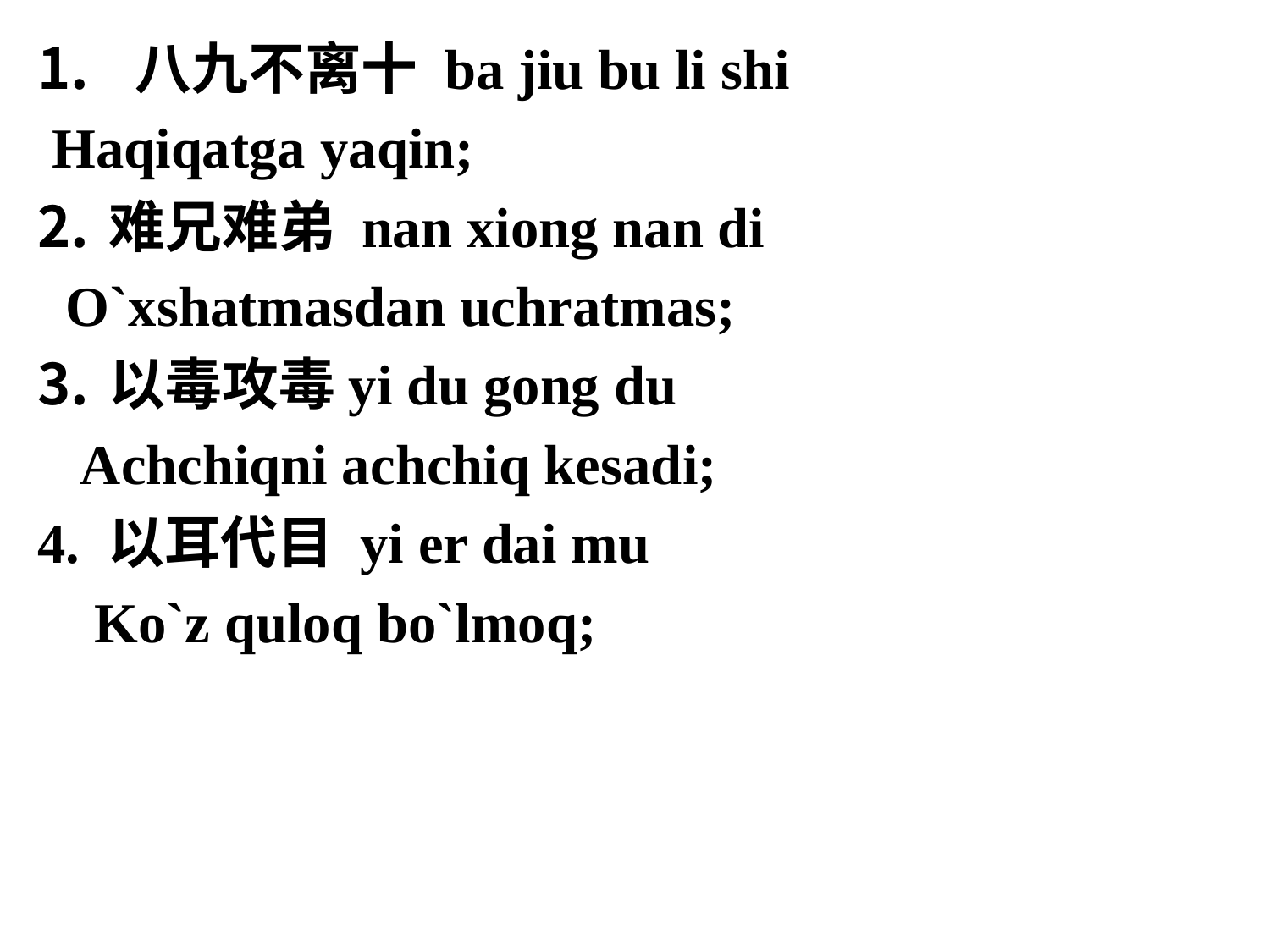

八九不离十 ba jiu bu li shi
 Haqiqatga yaqin;
难兄难弟 nan xiong nan di
  O`xshatmasdan uchratmas;
以毒攻毒yi du gong du
   Achchiqni achchiq kesadi;
4. 以耳代目 yi er dai mu
    Ko`z quloq bo`lmoq;